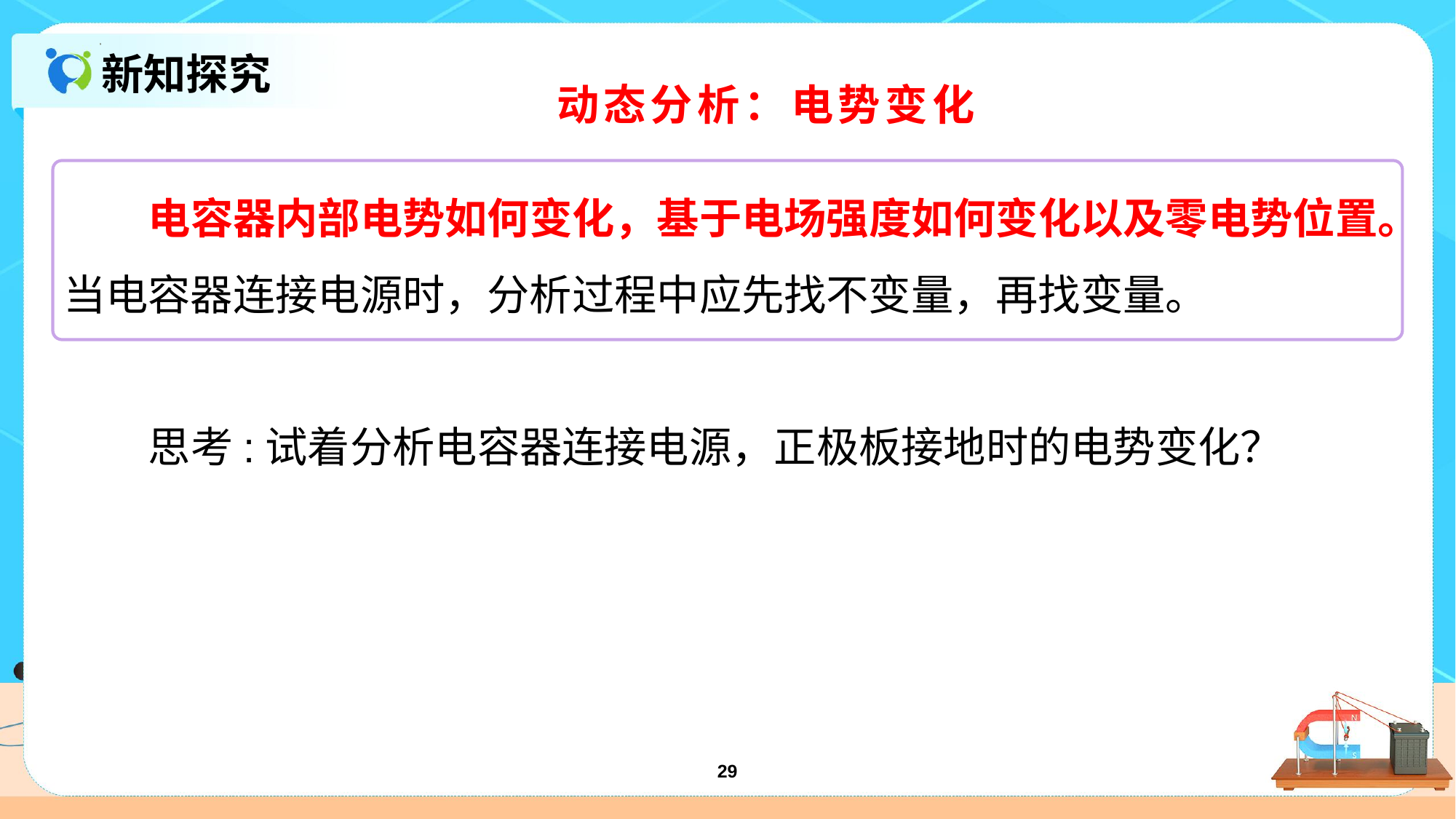

新知探究
动态分析：电势变化
电容器内部电势如何变化，基于电场强度如何变化以及零电势位置。当电容器连接电源时，分析过程中应先找不变量，再找变量。

思考:试着分析电容器连接电源，正极板接地时的电势变化？